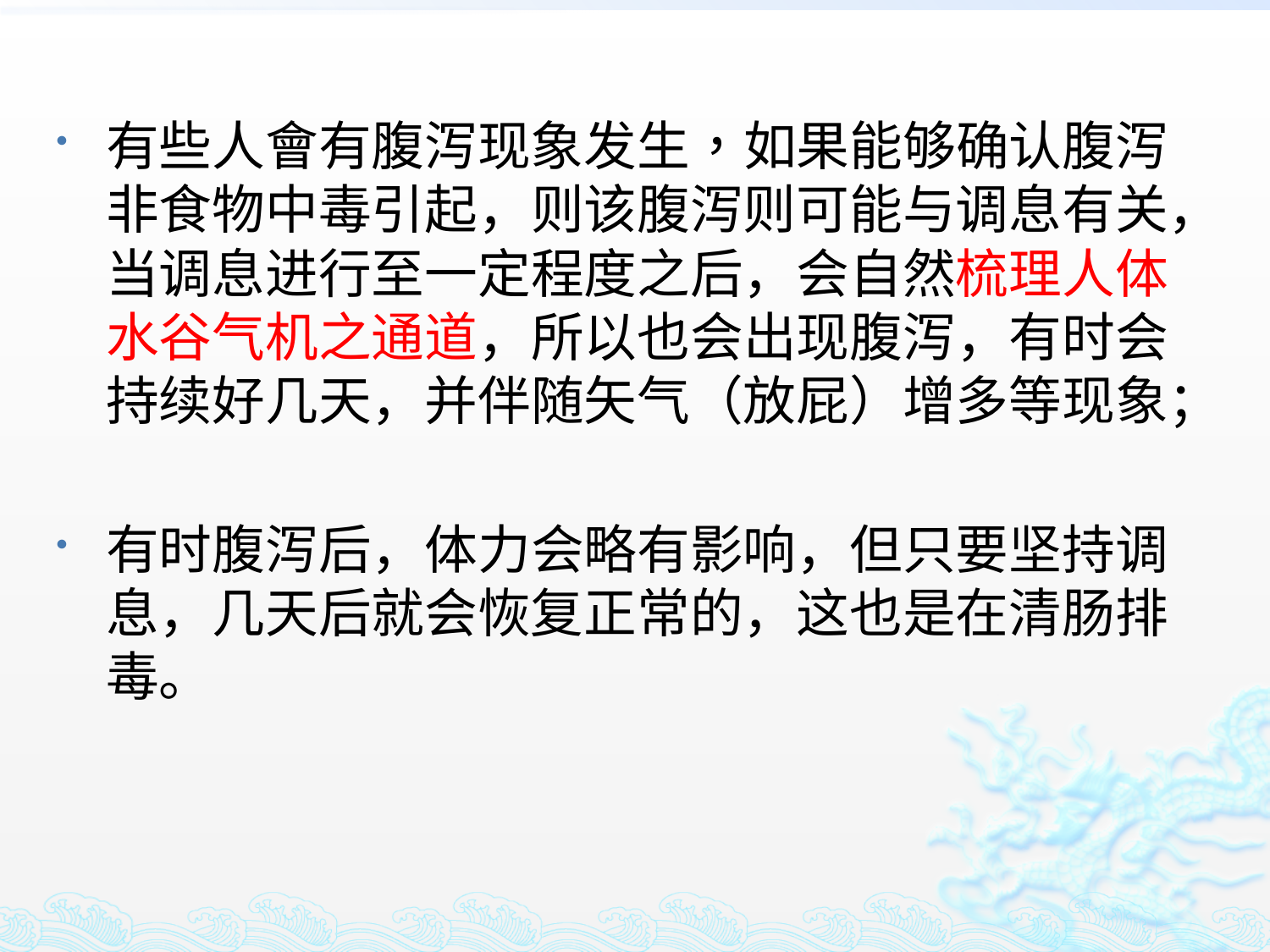

有些人會有腹泻现象发生，如果能够确认腹泻非食物中毒引起，则该腹泻则可能与调息有关，当调息进行至一定程度之后，会自然梳理人体水谷气机之通道，所以也会出现腹泻，有时会持续好几天，并伴随矢气（放屁）增多等现象；

有时腹泻后，体力会略有影响，但只要坚持调息，几天后就会恢复正常的，这也是在清肠排毒。